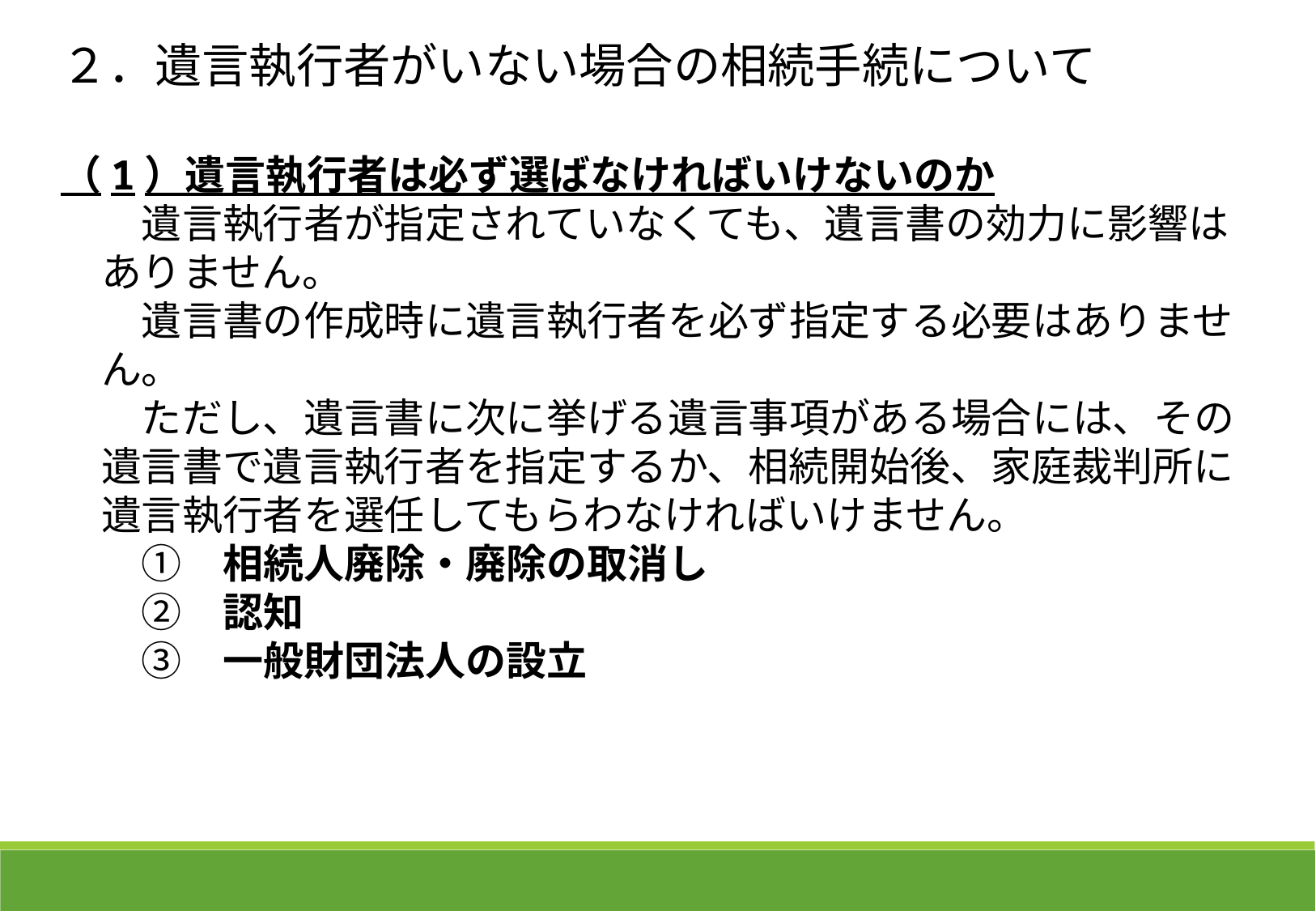

２．遺言執行者がいない場合の相続手続について

（1）遺言執行者は必ず選ばなければいけないのか
　　遺言執行者が指定されていなくても、遺言書の効力に影響は
　ありません。
　　遺言書の作成時に遺言執行者を必ず指定する必要はありませ
　ん。
　　ただし、遺言書に次に挙げる遺言事項がある場合には、その
　遺言書で遺言執行者を指定するか、相続開始後、家庭裁判所に
　遺言執行者を選任してもらわなければいけません。
　　①　相続人廃除・廃除の取消し
　　②　認知
　　③　一般財団法人の設立